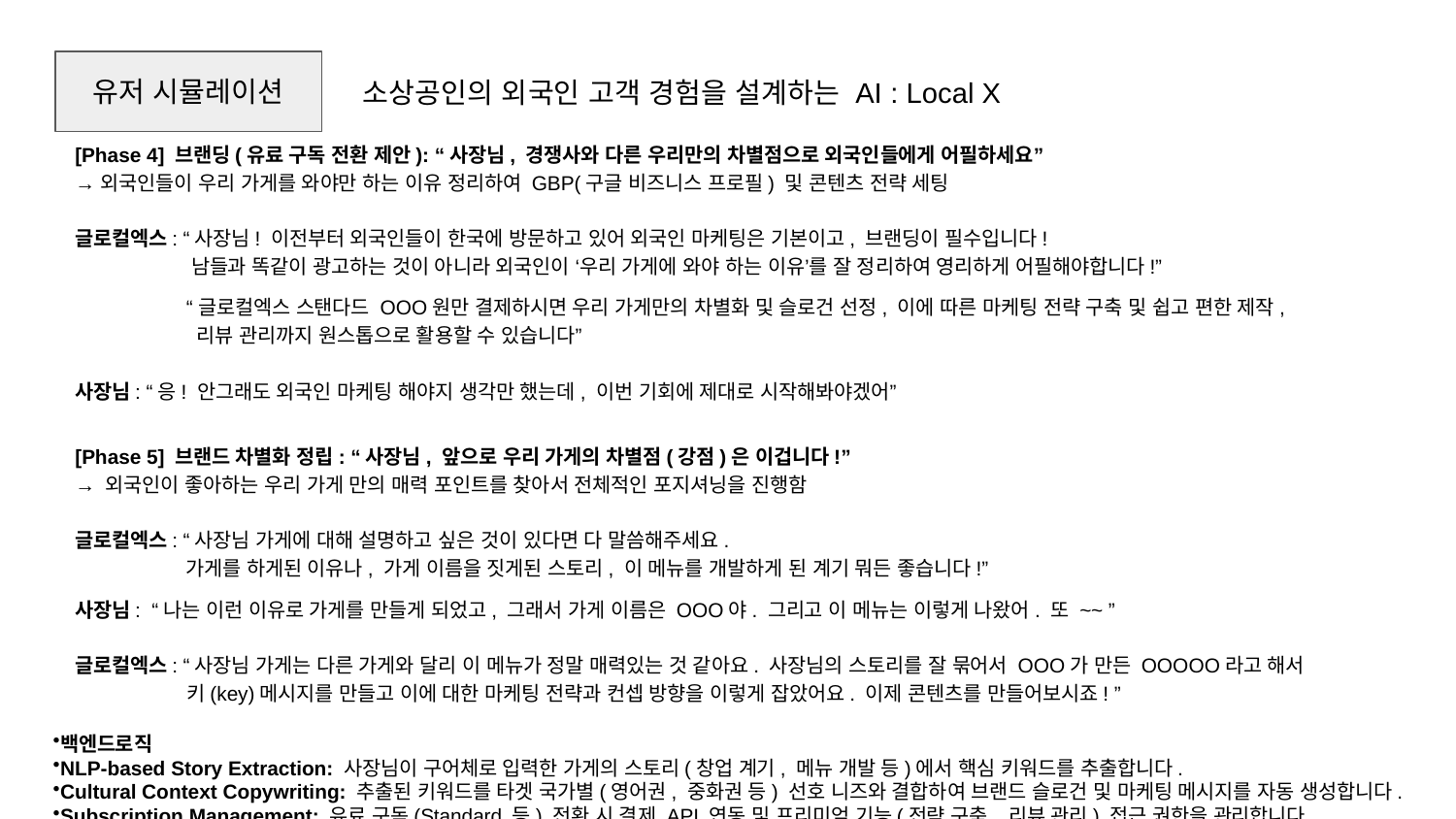

유저 시뮬레이션
소상공인의 외국인 고객 경험을 설계하는 AI : Local X
[Phase 4] 브랜딩(유료 구독 전환 제안): “사장님, 경쟁사와 다른 우리만의 차별점으로 외국인들에게 어필하세요”
→ 외국인들이 우리 가게를 와야만 하는 이유 정리하여 GBP(구글 비즈니스 프로필) 및 콘텐츠 전략 세팅
글로컬엑스: “사장님! 이전부터 외국인들이 한국에 방문하고 있어 외국인 마케팅은 기본이고, 브랜딩이 필수입니다!
                    남들과 똑같이 광고하는 것이 아니라 외국인이 ‘우리 가게에 와야 하는 이유’를 잘 정리하여 영리하게 어필해야합니다!”
                    “글로컬엑스 스탠다드 OOO원만 결제하시면 우리 가게만의 차별화 및 슬로건 선정, 이에 따른 마케팅 전략 구축 및 쉽고 편한 제작,
                     리뷰 관리까지 원스톱으로 활용할 수 있습니다”

사장님: “응! 안그래도 외국인 마케팅 해야지 생각만 했는데, 이번 기회에 제대로 시작해봐야겠어”
[Phase 5] 브랜드 차별화 정립: “사장님, 앞으로 우리 가게의 차별점(강점)은 이겁니다!”
→ 외국인이 좋아하는 우리 가게 만의 매력 포인트를 찾아서 전체적인 포지셔닝을 진행함
글로컬엑스: “사장님 가게에 대해 설명하고 싶은 것이 있다면 다 말씀해주세요.
                   가게를 하게된 이유나, 가게 이름을 짓게된 스토리, 이 메뉴를 개발하게 된 계기 뭐든 좋습니다!”
사장님:  “나는 이런 이유로 가게를 만들게 되었고, 그래서 가게 이름은 OOO야. 그리고 이 메뉴는 이렇게 나왔어. 또 ~~ ”

글로컬엑스: “사장님 가게는 다른 가게와 달리 이 메뉴가 정말 매력있는 것 같아요. 사장님의 스토리를 잘 묶어서 OOO가 만든 OOOOO라고 해서
                    키(key)메시지를 만들고 이에 대한 마케팅 전략과 컨셉 방향을 이렇게 잡았어요. 이제 콘텐츠를 만들어보시죠! ”
백엔드로직
NLP-based Story Extraction: 사장님이 구어체로 입력한 가게의 스토리(창업 계기, 메뉴 개발 등)에서 핵심 키워드를 추출합니다.
Cultural Context Copywriting: 추출된 키워드를 타겟 국가별(영어권, 중화권 등) 선호 니즈와 결합하여 브랜드 슬로건 및 마케팅 메시지를 자동 생성합니다.
Subscription Management: 유료 구독(Standard 등) 전환 시 결제 API 연동 및 프리미엄 기능(전략 구축, 리뷰 관리) 접근 권한을 관리합니다